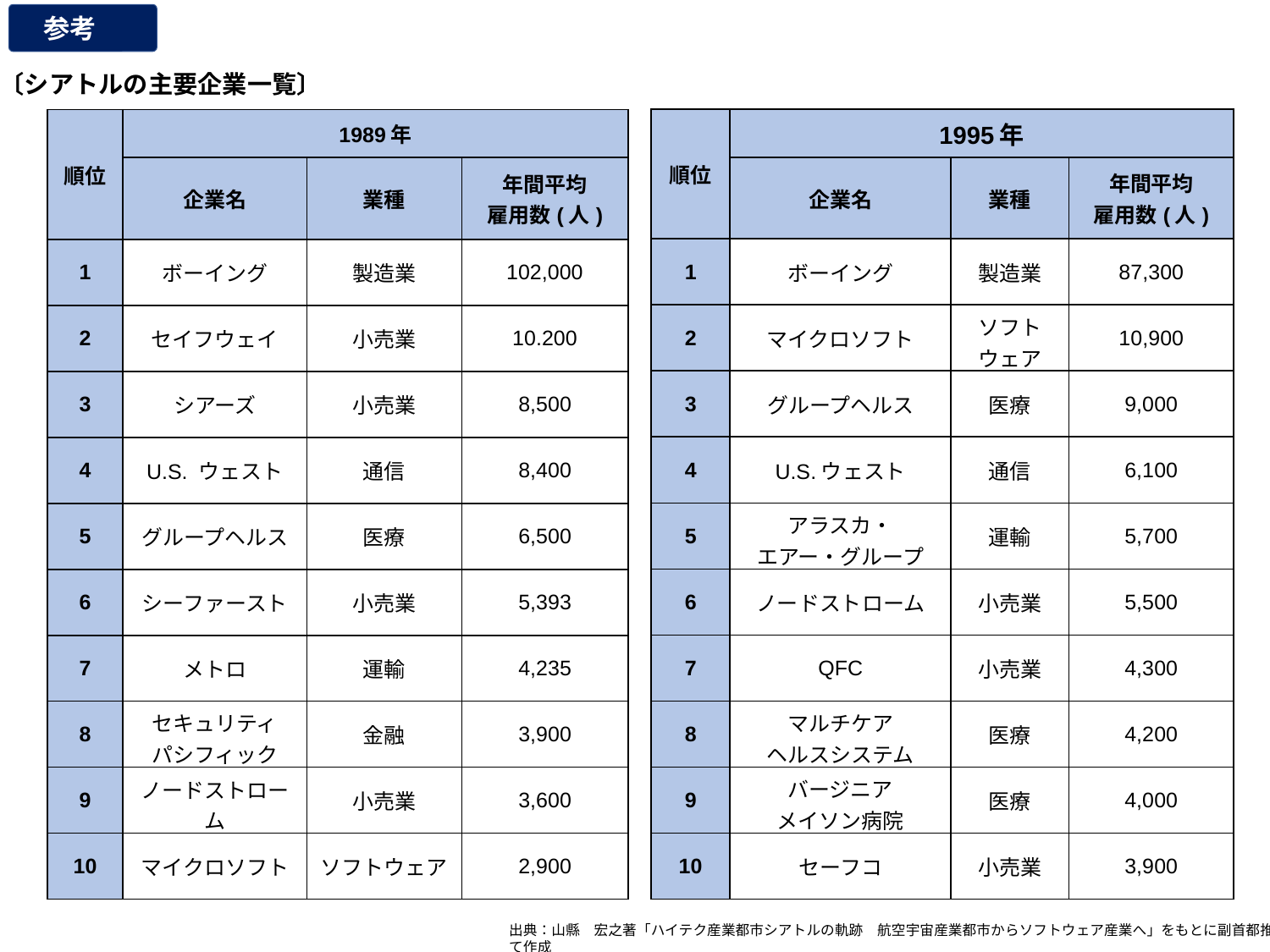

参考
〔シアトルの主要企業一覧〕
| 順位 | 1995年 |  |  |
| --- | --- | --- | --- |
|  | 企業名 | 業種 | 年間平均 雇用数(人) |
| 1 | ボーイング | 製造業 | 87,300 |
| 2 | マイクロソフト | ソフトウェア | 10,900 |
| 3 | グループヘルス | 医療 | 9,000 |
| 4 | U.S.ウェスト | 通信 | 6,100 |
| 5 | アラスカ・ エアー・グループ | 運輸 | 5,700 |
| 6 | ノードストローム | 小売業 | 5,500 |
| 7 | QFC | 小売業 | 4,300 |
| 8 | マルチケア ヘルスシステム | 医療 | 4,200 |
| 9 | バージニア メイソン病院 | 医療 | 4,000 |
| 10 | セーフコ | 小売業 | 3,900 |
| 順位 | 1989年 |  |  |
| --- | --- | --- | --- |
|  | 企業名 | 業種 | 年間平均 雇用数(人) |
| 1 | ボーイング | 製造業 | 102,000 |
| 2 | セイフウェイ | 小売業 | 10.200 |
| 3 | シアーズ | 小売業 | 8,500 |
| 4 | U.S. ウェスト | 通信 | 8,400 |
| 5 | グループヘルス | 医療 | 6,500 |
| 6 | シーファースト | 小売業 | 5,393 |
| 7 | メトロ | 運輸 | 4,235 |
| 8 | セキュリティ パシフィック | 金融 | 3,900 |
| 9 | ノードストローム | 小売業 | 3,600 |
| 10 | マイクロソフト | ソフトウェア | 2,900 |
出典：山縣　宏之著「ハイテク産業都市シアトルの軌跡　航空宇宙産業都市からソフトウェア産業へ」をもとに副首都推進局にて作成